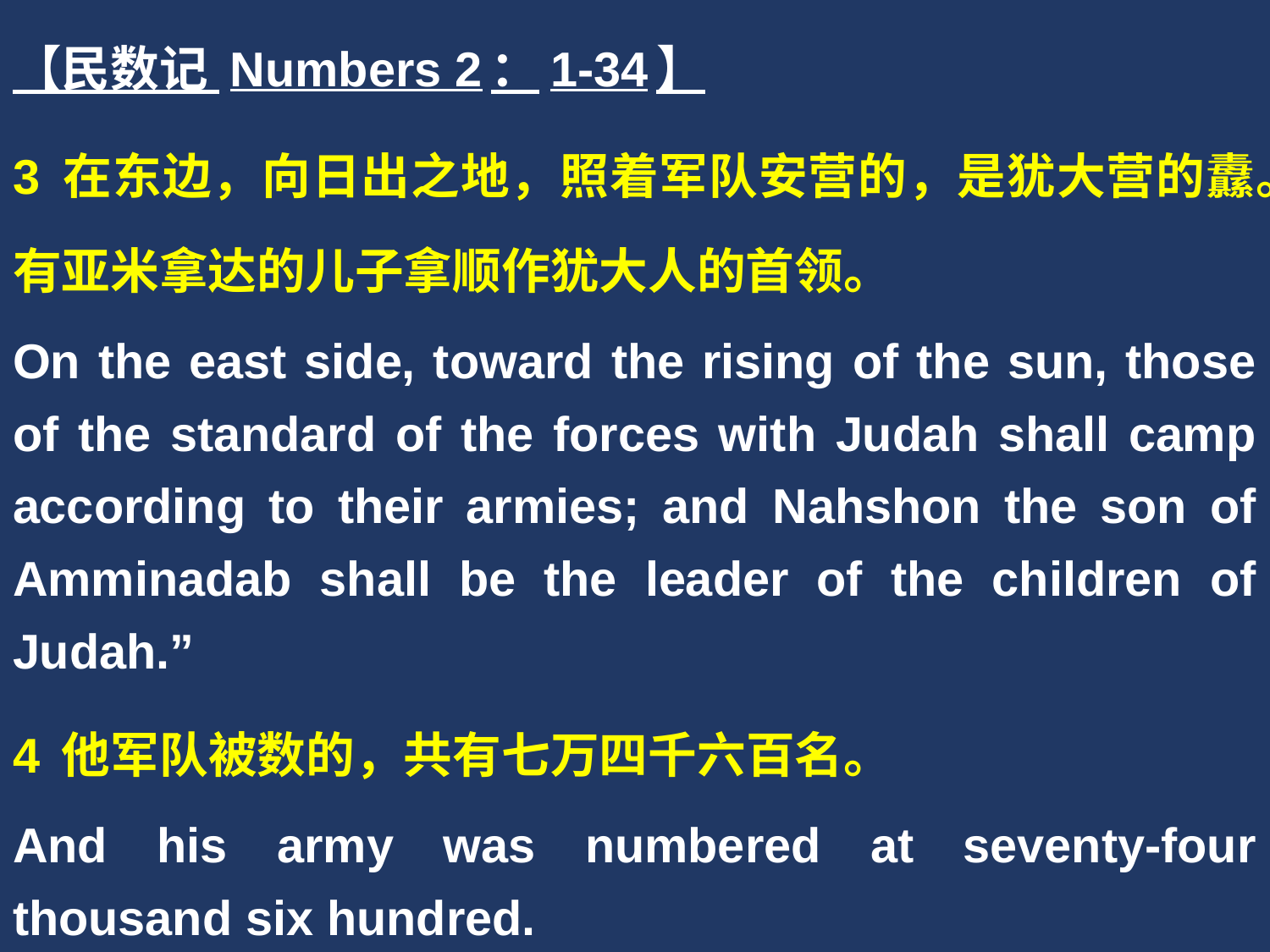

【民数记 Numbers 2：1-34】
3 在东边，向日出之地，照着军队安营的，是犹大营的纛。有亚米拿达的儿子拿顺作犹大人的首领。
On the east side, toward the rising of the sun, those of the standard of the forces with Judah shall camp according to their armies; and Nahshon the son of Amminadab shall be the leader of the children of Judah.”
4 他军队被数的，共有七万四千六百名。
And his army was numbered at seventy-four thousand six hundred.